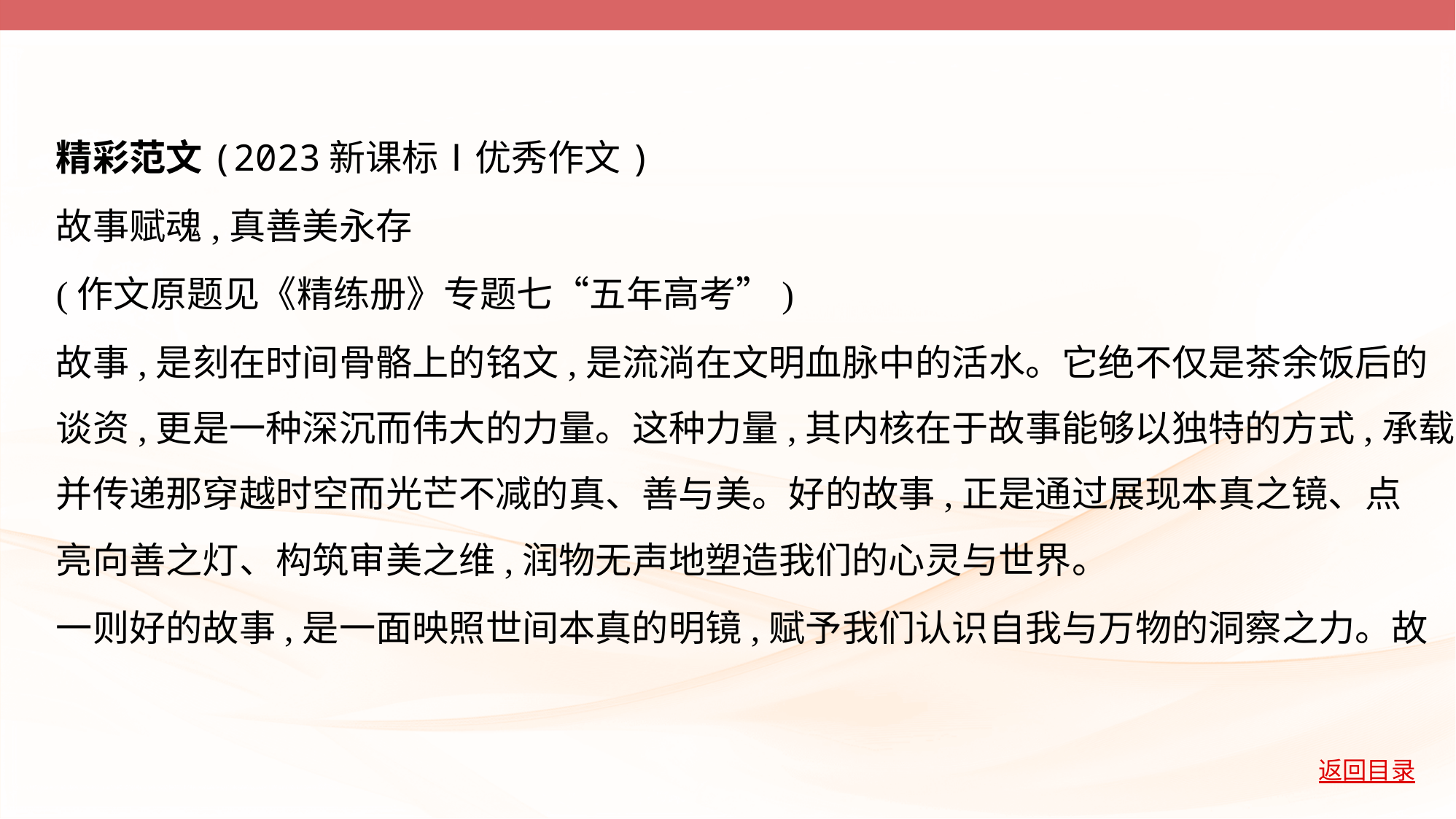

精彩范文(2023新课标Ⅰ优秀作文)
故事赋魂,真善美永存
(作文原题见《精练册》专题七“五年高考”)
故事,是刻在时间骨骼上的铭文,是流淌在文明血脉中的活水。它绝不仅是茶余饭后的
谈资,更是一种深沉而伟大的力量。这种力量,其内核在于故事能够以独特的方式,承载
并传递那穿越时空而光芒不减的真、善与美。好的故事,正是通过展现本真之镜、点
亮向善之灯、构筑审美之维,润物无声地塑造我们的心灵与世界。
一则好的故事,是一面映照世间本真的明镜,赋予我们认识自我与万物的洞察之力。故